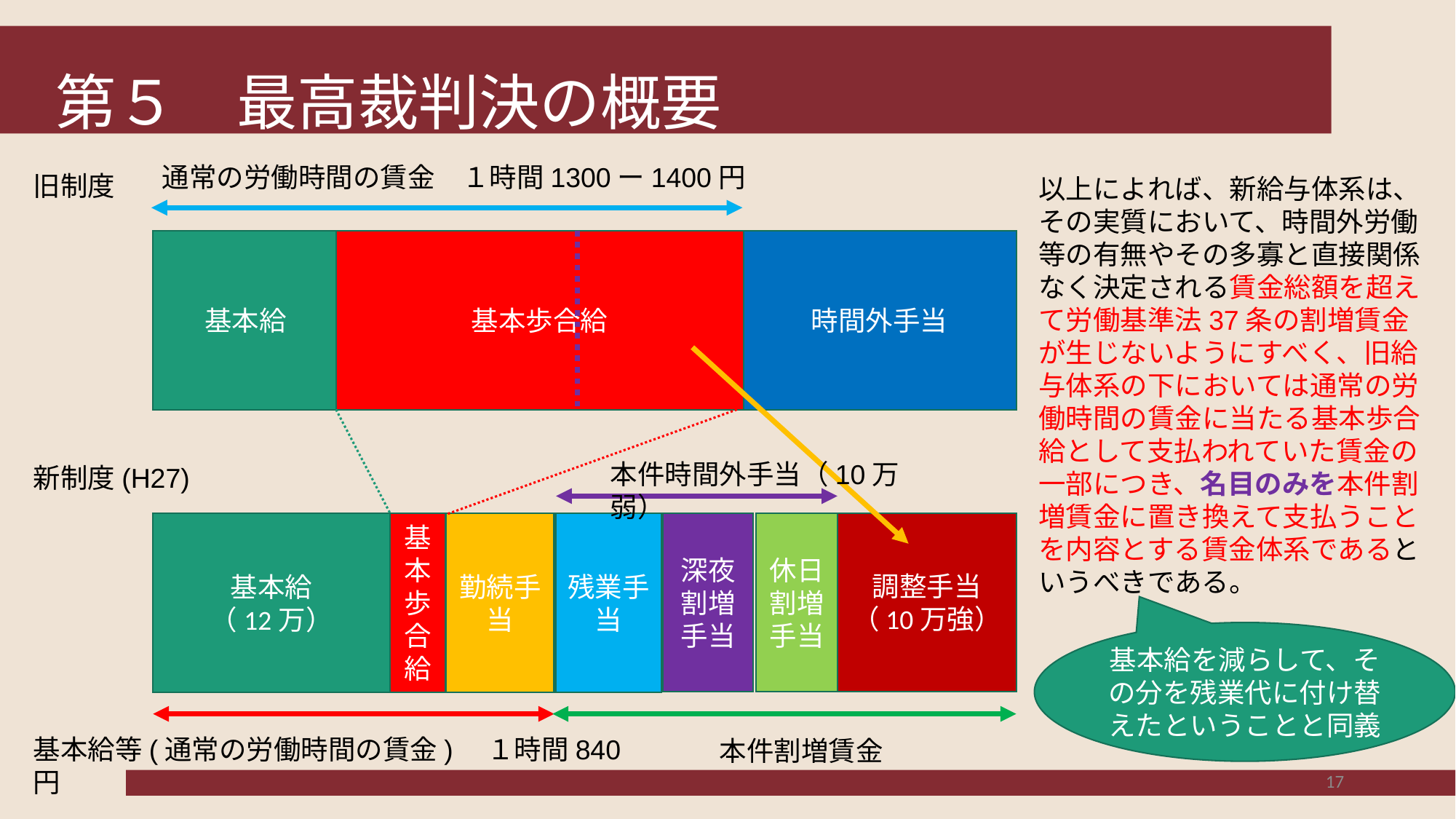

# 第５　最高裁判決の概要
通常の労働時間の賃金　１時間1300ー1400円
旧制度
以上によれば、新給与体系は、その実質において、時間外労働等の有無やその多寡と直接関係なく決定される賃金総額を超えて労働基準法37条の割増賃金が生じないようにすべく、旧給与体系の下においては通常の労働時間の賃金に当たる基本歩合給として支払われていた賃金の一部につき、名目のみを本件割増賃金に置き換えて支払うことを内容とする賃金体系であるというべきである。
基本給
基本歩合給
時間外手当
本件時間外手当（10万弱）
新制度(H27)
深夜割増手当
休日割増手当
調整手当（10万強）
基本給
（12万）
基本歩合給
勤続手当
残業手当
基本給を減らして、その分を残業代に付け替えたということと同義
基本給等(通常の労働時間の賃金)　１時間840円
本件割増賃金
17